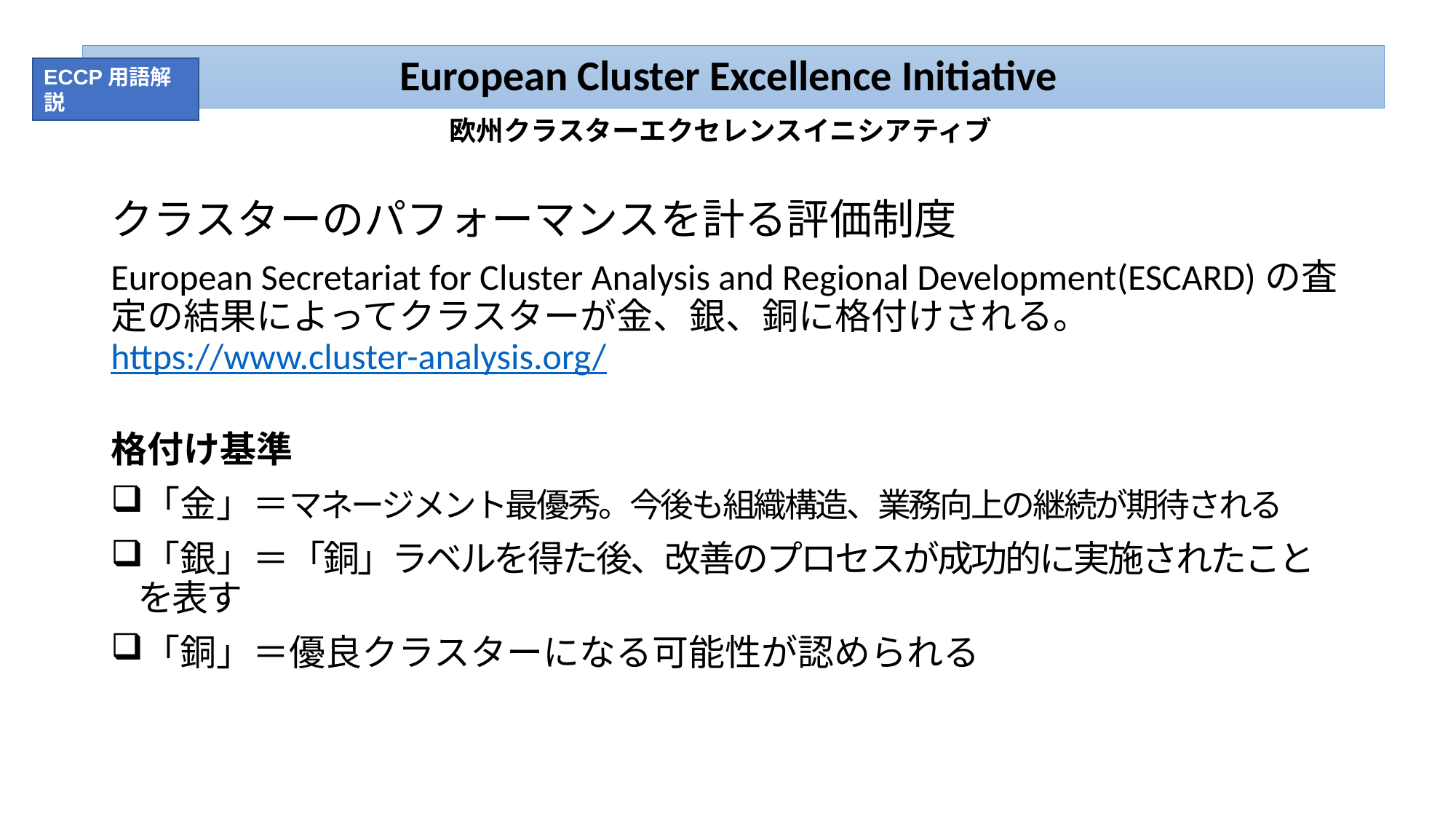

# European Cluster Excellence Initiative
ECCP用語解説
欧州クラスターエクセレンスイニシアティブ
クラスターのパフォーマンスを計る評価制度
European Secretariat for Cluster Analysis and Regional Development(ESCARD)の査定の結果によってクラスターが金、銀、銅に格付けされる。
https://www.cluster-analysis.org/
格付け基準
「金」＝マネージメント最優秀。今後も組織構造、業務向上の継続が期待される
「銀」＝「銅」ラベルを得た後、改善のプロセスが成功的に実施されたことを表す
「銅」＝優良クラスターになる可能性が認められる